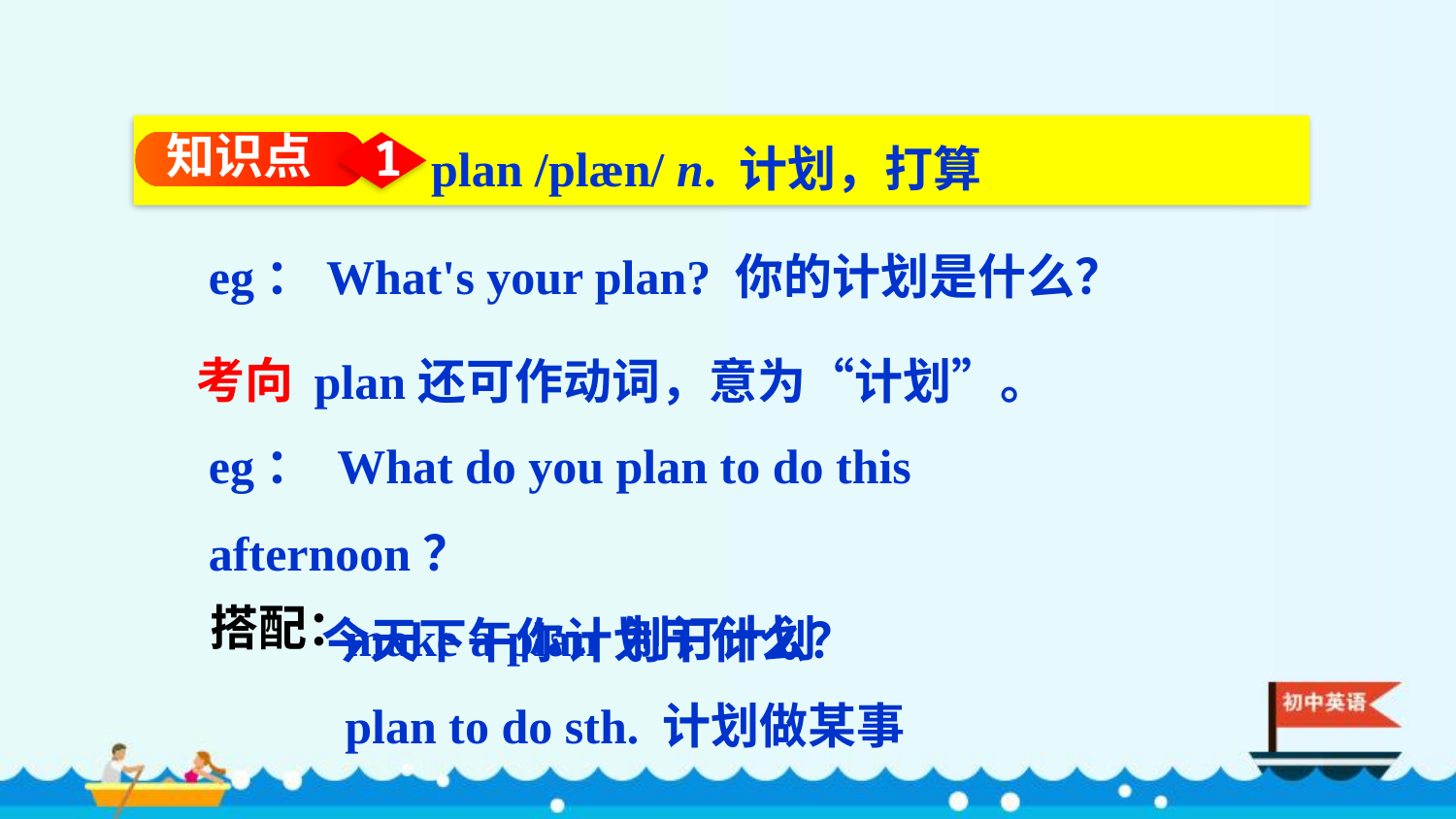

plan /plæn/ n. 计划，打算

知识点

1
eg：What's your plan? 你的计划是什么？
plan还可作动词，意为“计划”。
考向
eg： What do you plan to do this afternoon？
今天下午你计划干什么？
make a plan 制订计划
plan to do sth. 计划做某事
搭配：